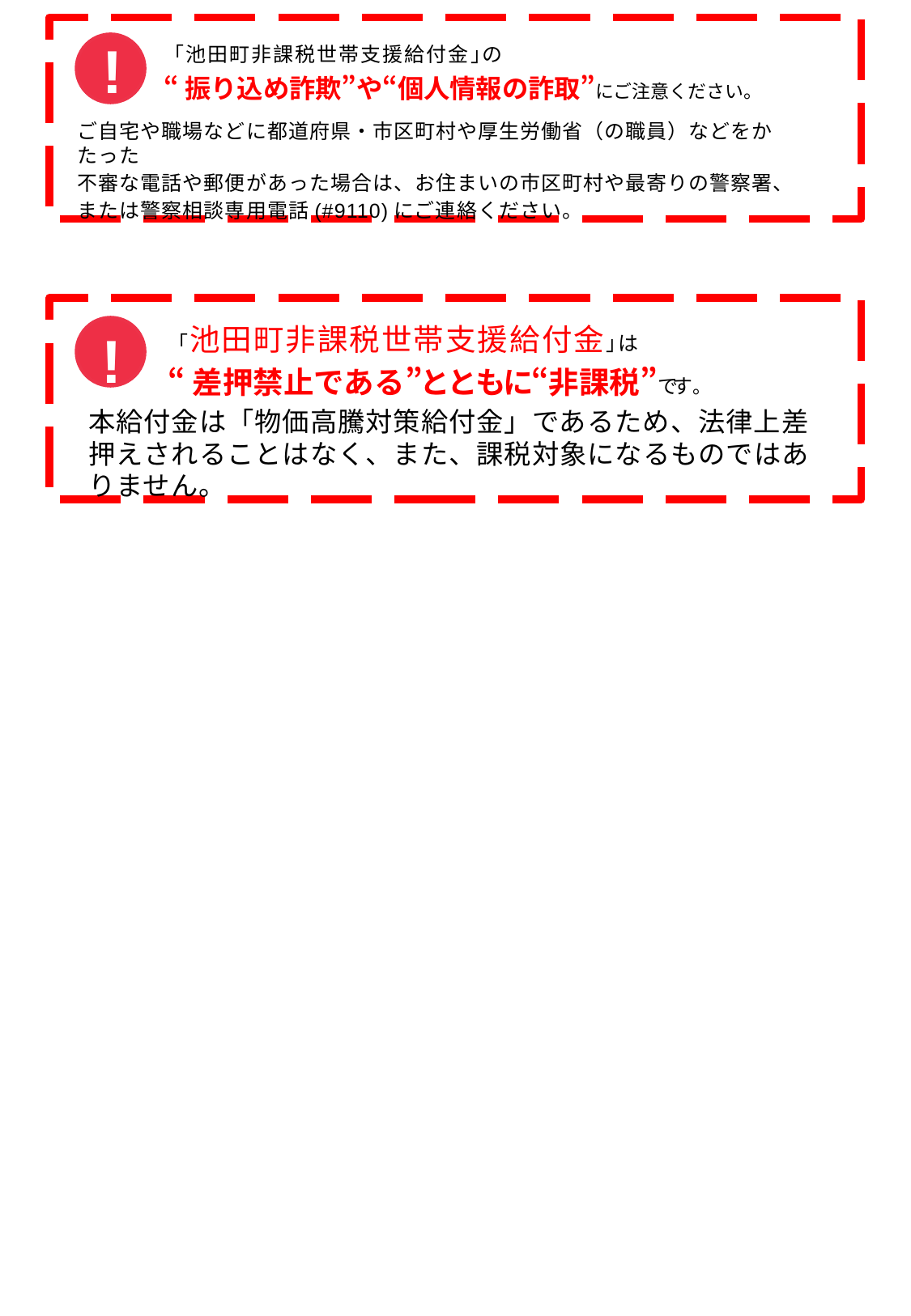

!

「池田町非課税世帯支援給付金｣の
“振り込め詐欺”や“個人情報の詐取”にご注意ください。
ご自宅や職場などに都道府県・市区町村や厚生労働省（の職員）などをかたった
不審な電話や郵便があった場合は、お住まいの市区町村や最寄りの警察署、
または警察相談専用電話(#9110)にご連絡ください。

「池田町非課税世帯支援給付金｣は
“差押禁止である”とともに“非課税”です。
!

本給付金は「物価高騰対策給付金」であるため、法律上差押えされることはなく、また、課税対象になるものではありません。